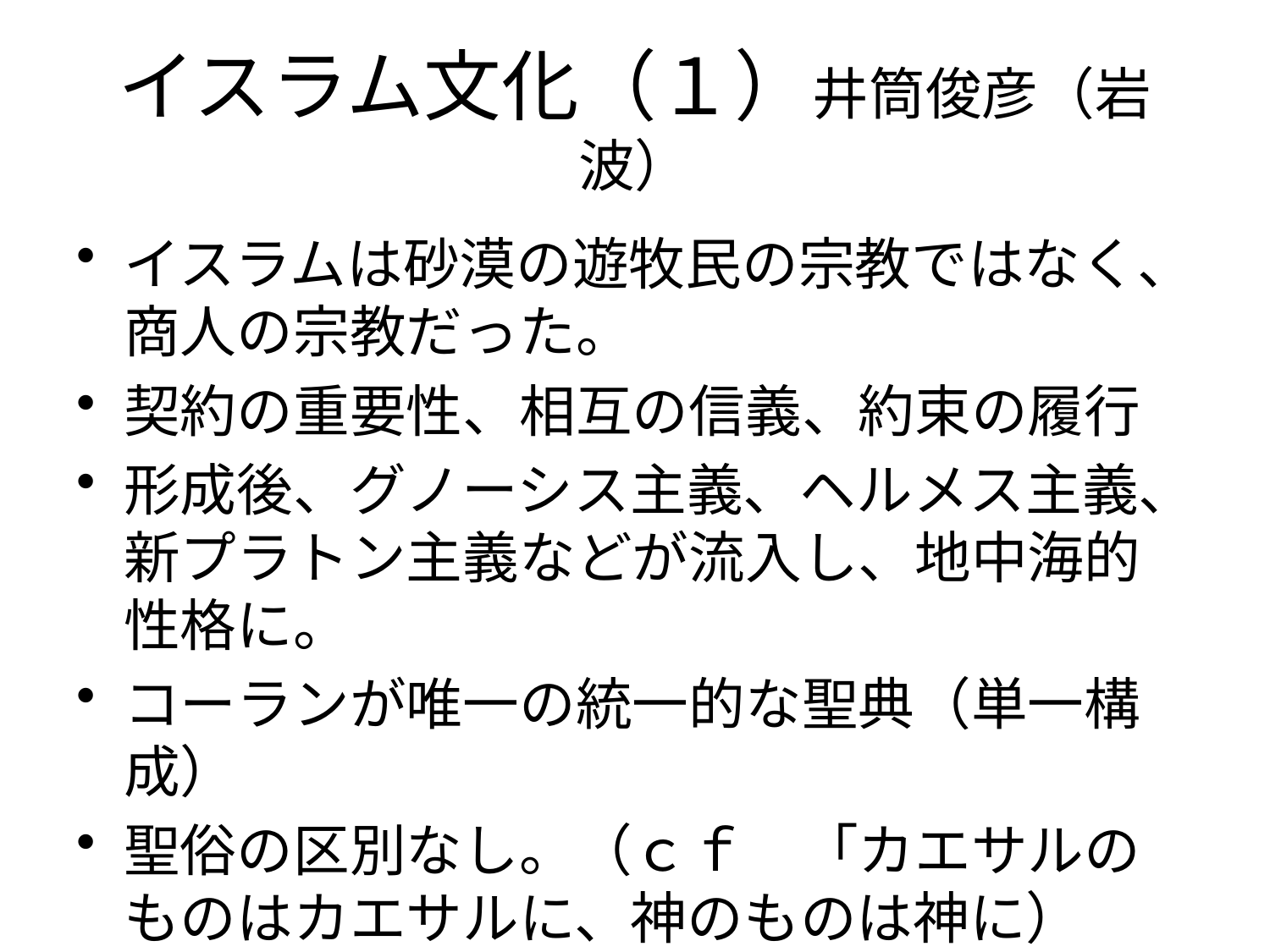

# イスラム文化（１）井筒俊彦（岩波）
イスラムは砂漠の遊牧民の宗教ではなく、商人の宗教だった。
契約の重要性、相互の信義、約束の履行
形成後、グノーシス主義、ヘルメス主義、新プラトン主義などが流入し、地中海的性格に。
コーランが唯一の統一的な聖典（単一構成）
聖俗の区別なし。（ｃｆ　「カエサルのものはカエサルに、神のものは神に）